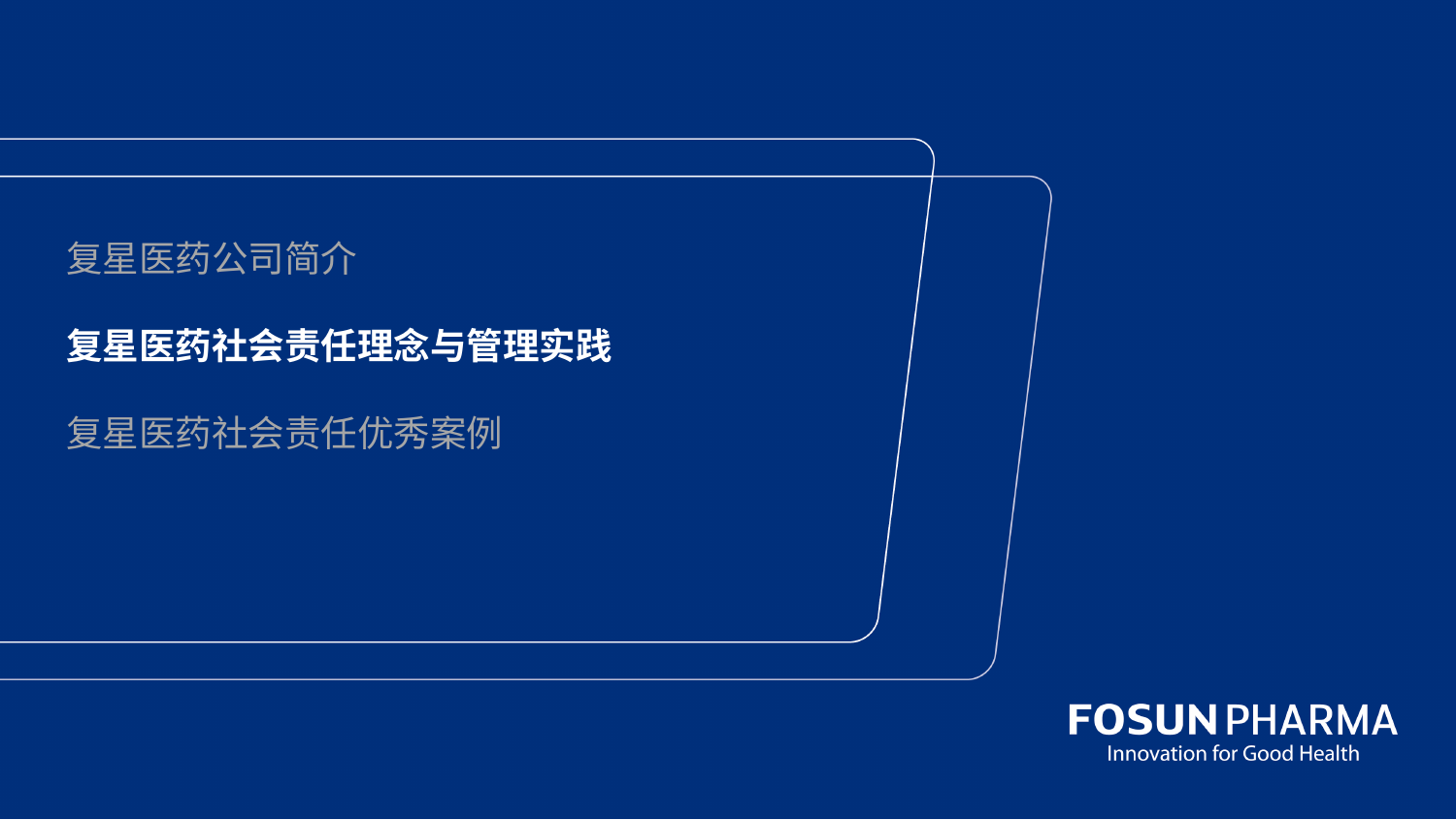

# 复星医药公司简介

复星医药社会责任理念与管理实践
复星医药社会责任优秀案例